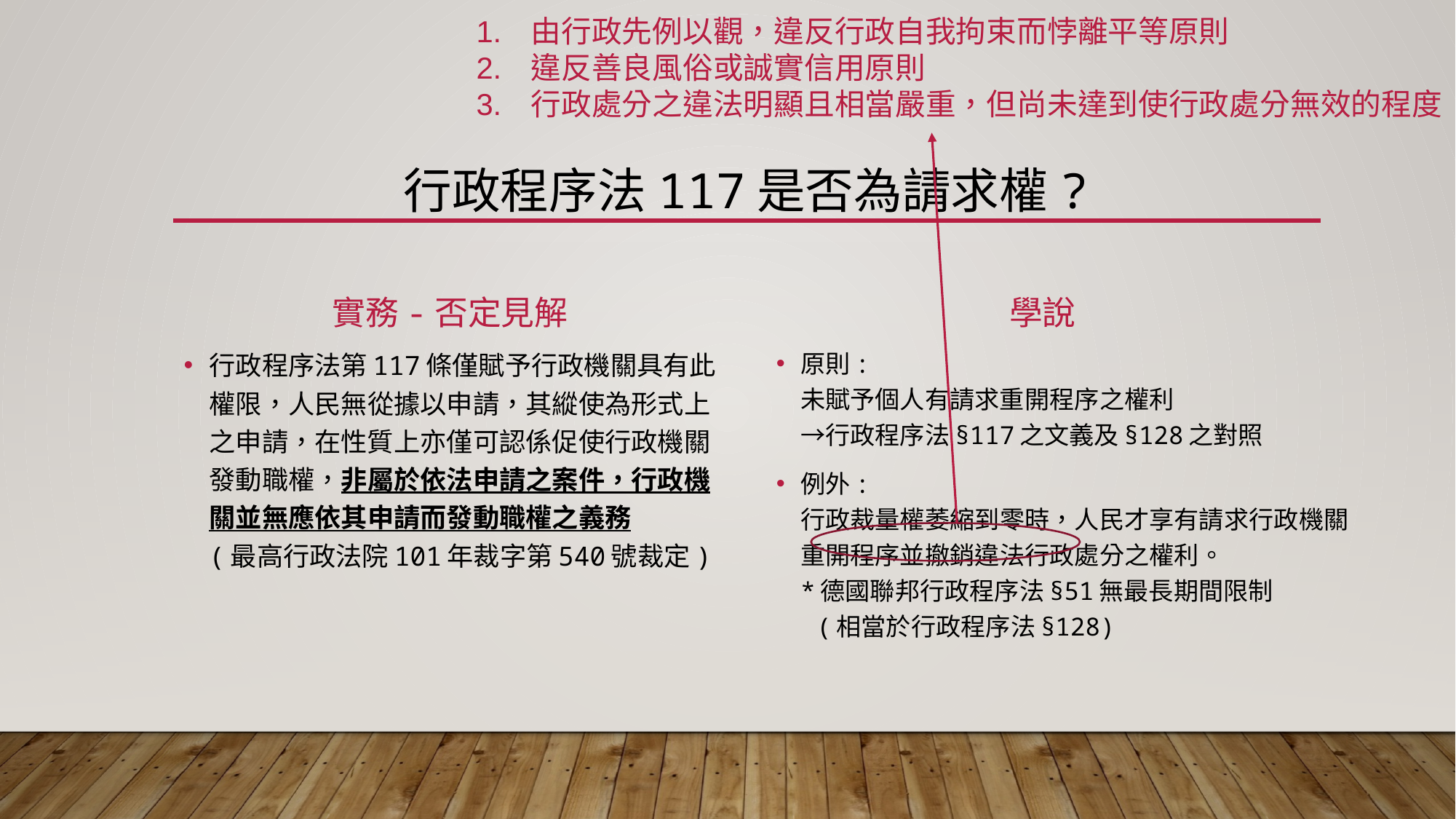

由行政先例以觀，違反行政自我拘束而悖離平等原則
違反善良風俗或誠實信用原則
行政處分之違法明顯且相當嚴重，但尚未達到使行政處分無效的程度

# 行政程序法117是否為請求權?
實務-否定見解
學說
原則:
未賦予個人有請求重開程序之權利
→行政程序法§117之文義及§128之對照
例外:
行政裁量權萎縮到零時，人民才享有請求行政機關重開程序並撤銷違法行政處分之權利。
*德國聯邦行政程序法§51無最長期間限制
  (相當於行政程序法§128)
行政程序法第117條僅賦予行政機關具有此權限，人民無從據以申請，其縱使為形式上之申請，在性質上亦僅可認係促使行政機關發動職權，非屬於依法申請之案件，行政機關並無應依其申請而發動職權之義務
(最高行政法院101年裁字第540號裁定)